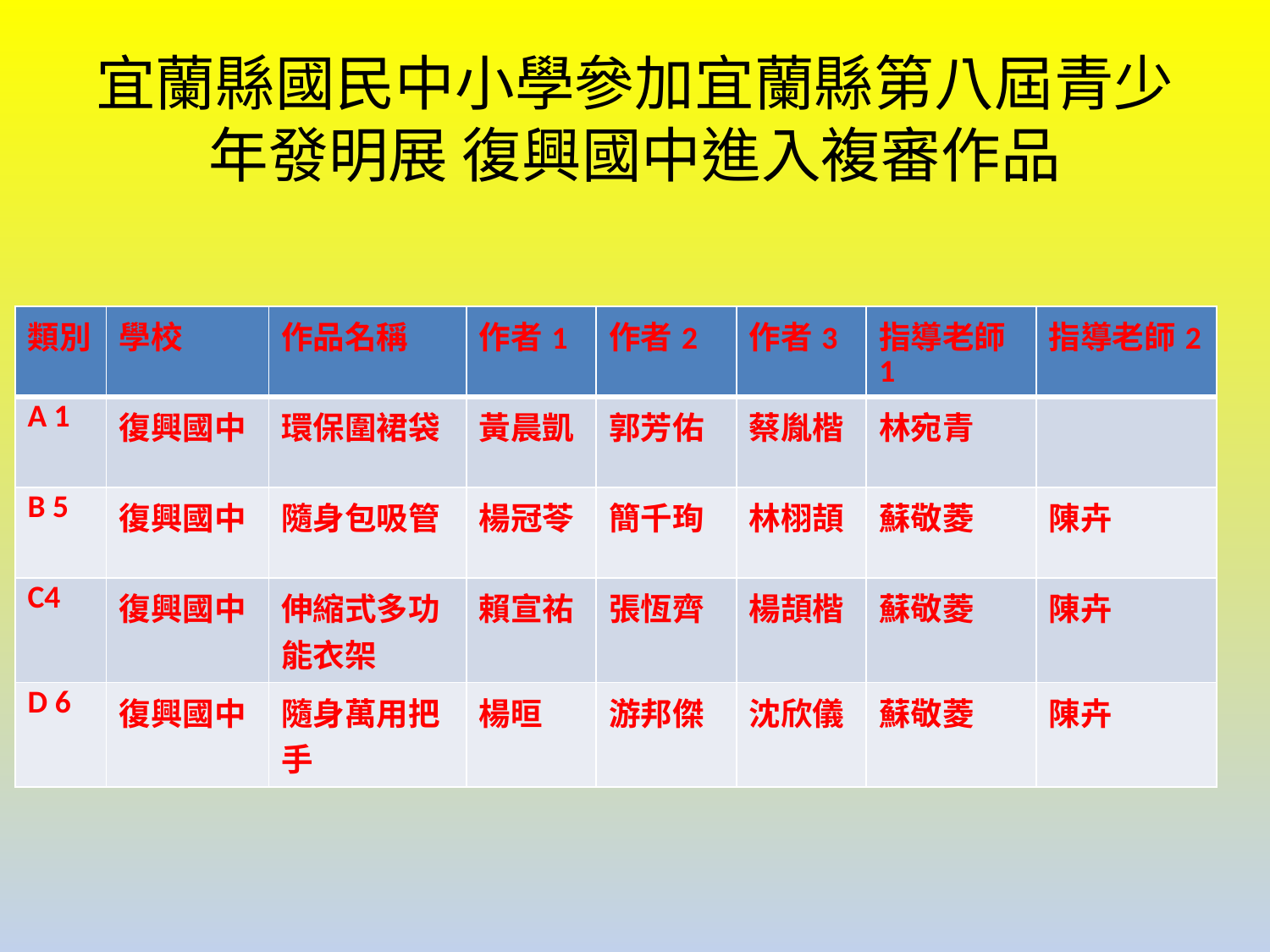

# 宜蘭縣國民中小學參加宜蘭縣第八屆青少年發明展 復興國中進入複審作品
| 類別 | 學校 | 作品名稱 | 作者1 | 作者2 | 作者3 | 指導老師1 | 指導老師2 |
| --- | --- | --- | --- | --- | --- | --- | --- |
| A 1 | 復興國中 | 環保圍裙袋 | 黃晨凱 | 郭芳佑 | 蔡胤楷 | 林宛青 |  |
| B 5 | 復興國中 | 隨身包吸管 | 楊冠苓 | 簡千珣 | 林栩頡 | 蘇敬菱 | 陳卉 |
| C4 | 復興國中 | 伸縮式多功能衣架 | 賴宣祐 | 張恆齊 | 楊頡楷 | 蘇敬菱 | 陳卉 |
| D 6 | 復興國中 | 隨身萬用把手 | 楊晅 | 游邦傑 | 沈欣儀 | 蘇敬菱 | 陳卉 |